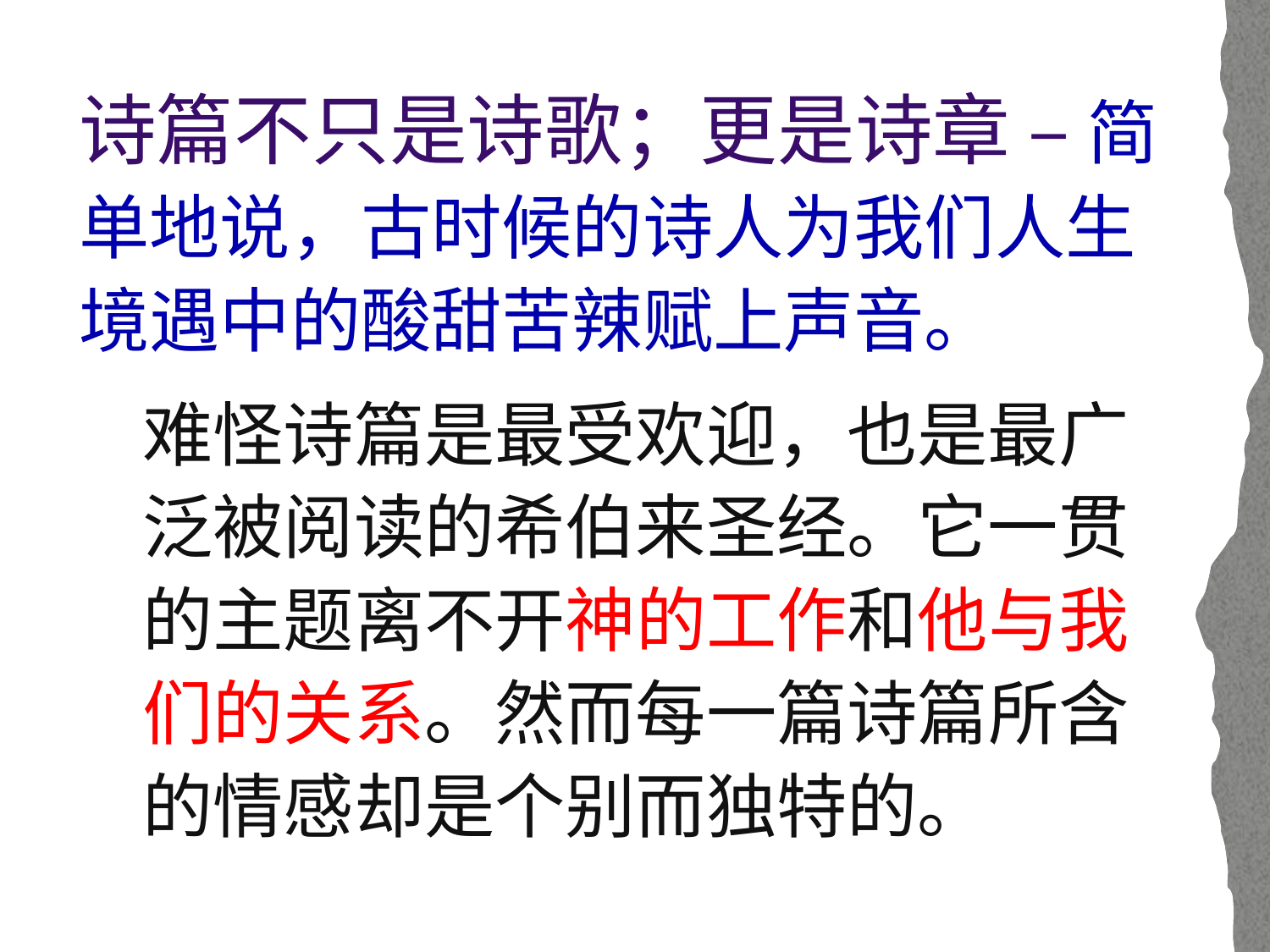

诗篇不只是诗歌；更是诗章 – 简单地说，古时候的诗人为我们人生境遇中的酸甜苦辣赋上声音。
难怪诗篇是最受欢迎，也是最广泛被阅读的希伯来圣经。它一贯的主题离不开神的工作和他与我们的关系。然而每一篇诗篇所含的情感却是个别而独特的。